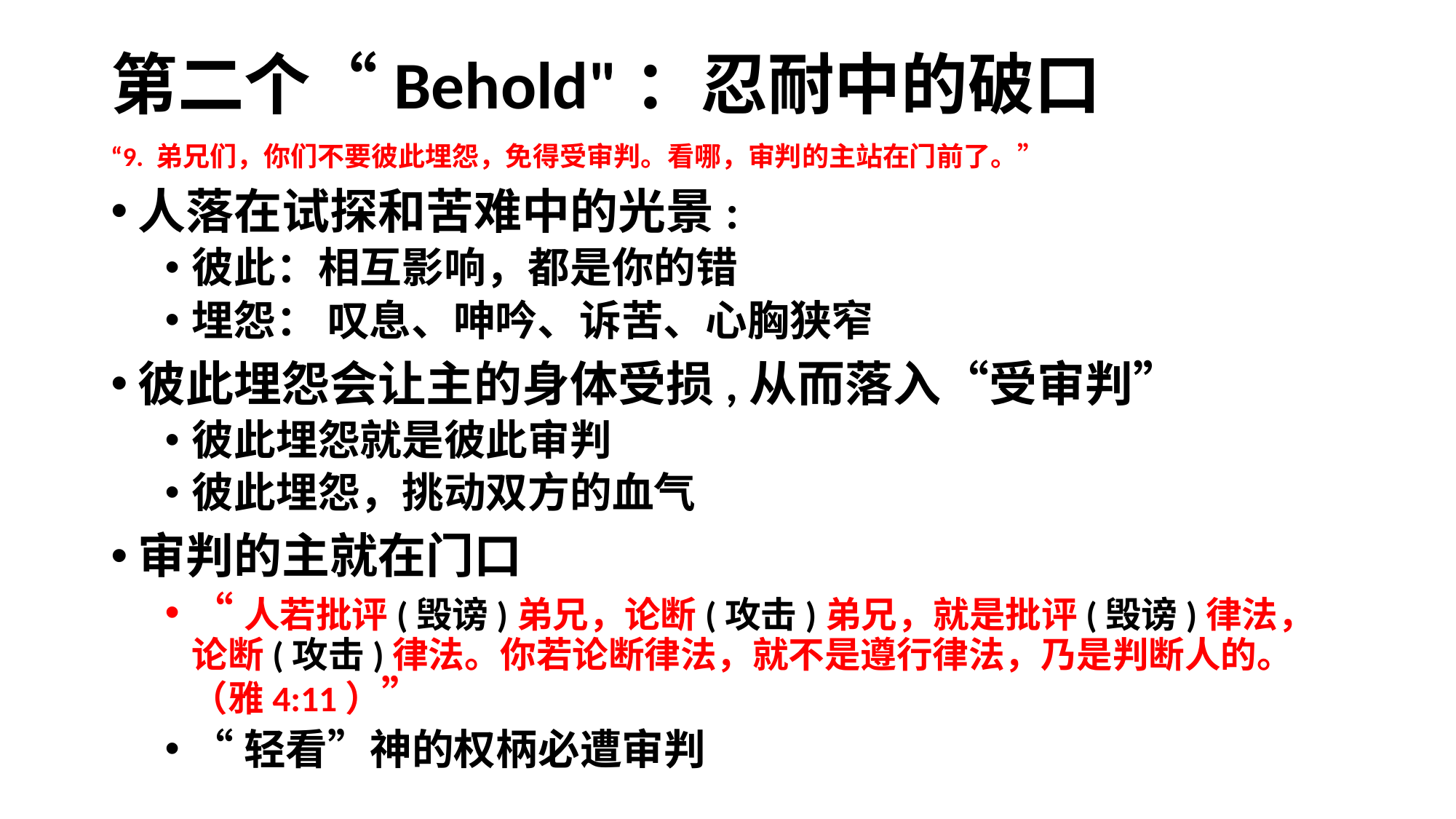

# 第二个“Behold"：忍耐中的破口
“9. 弟兄们，你们不要彼此埋怨，免得受审判。看哪，审判的主站在门前了。”
人落在试探和苦难中的光景:
彼此：相互影响，都是你的错
埋怨： 叹息、呻吟、诉苦、心胸狭窄
彼此埋怨会让主的身体受损,从而落入“受审判”
彼此埋怨就是彼此审判
彼此埋怨，挑动双方的血气
审判的主就在门口
“人若批评(毁谤)弟兄，论断(攻击)弟兄，就是批评(毁谤)律法，论断(攻击)律法。你若论断律法，就不是遵行律法，乃是判断人的。（雅4:11）”
“轻看”神的权柄必遭审判